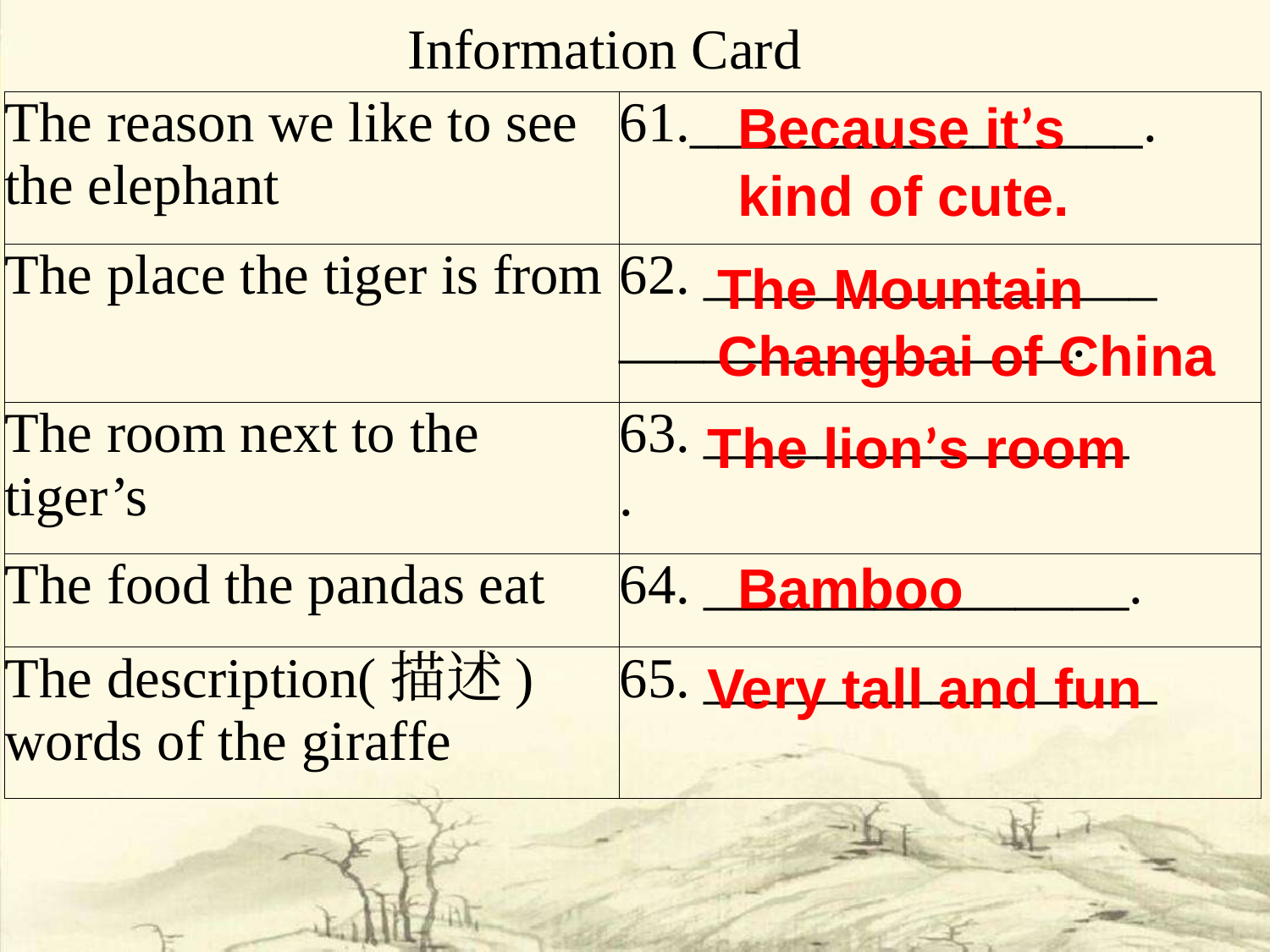

Information Card
Because it’s kind of cute.
| The reason we like to see the elephant | 61.\_\_\_\_\_\_\_\_\_\_\_\_\_\_\_\_. |
| --- | --- |
| The place the tiger is from | 62. \_\_\_\_\_\_\_\_\_\_\_\_\_\_\_\_ \_\_\_\_\_\_\_\_\_\_\_\_\_\_\_\_. |
| The room next to the tiger’s | 63. \_\_\_\_\_\_\_\_\_\_\_\_\_\_\_ . |
| The food the pandas eat | 64. \_\_\_\_\_\_\_\_\_\_\_\_\_\_\_. |
| The description(描述) words of the giraffe | 65. \_\_\_\_\_\_\_\_\_\_\_\_\_\_\_\_ |
The Mountain Changbai of China
The lion’s room
Bamboo
Very tall and fun